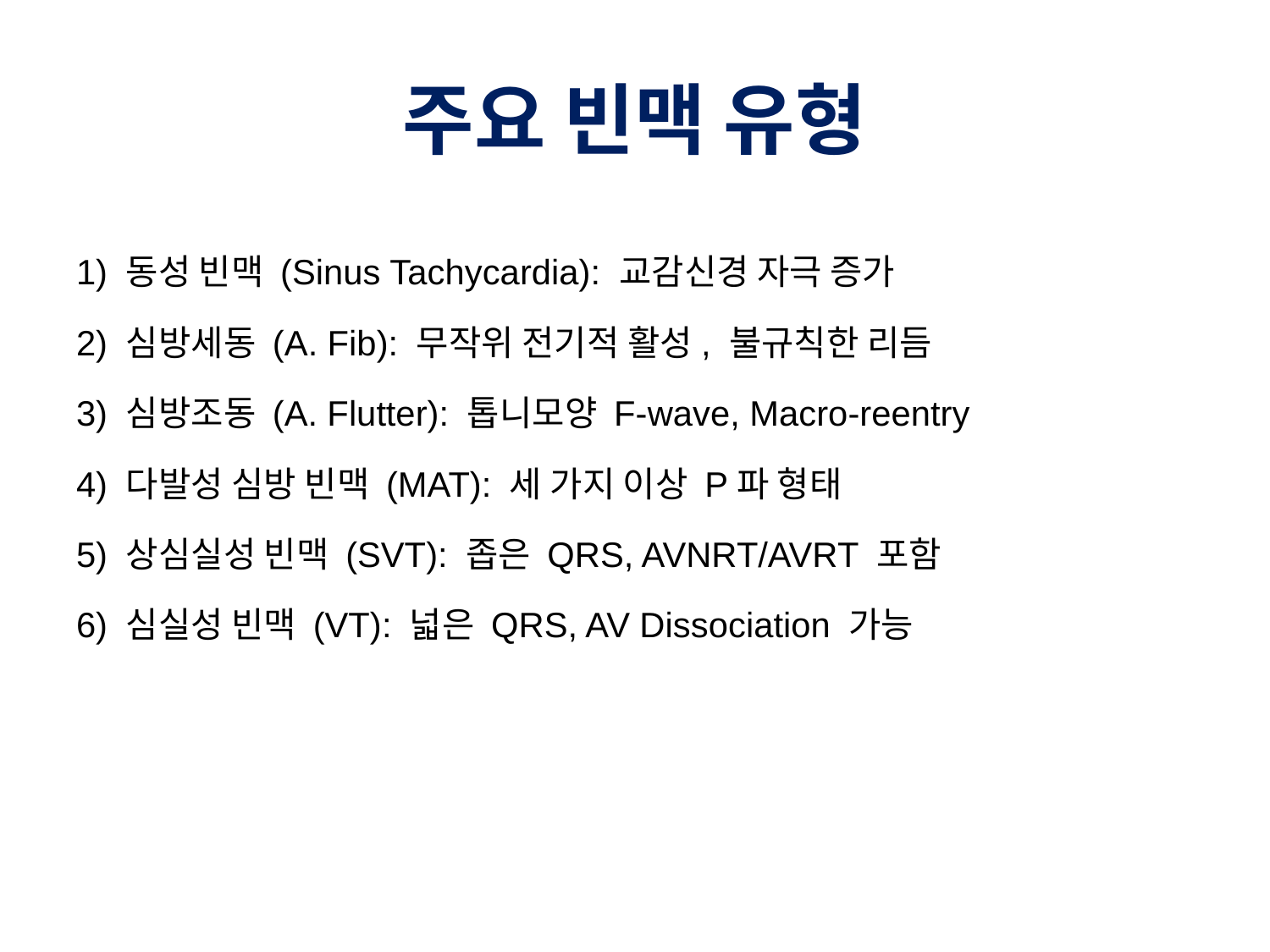

# 주요 빈맥 유형
1) 동성 빈맥 (Sinus Tachycardia): 교감신경 자극 증가
2) 심방세동 (A. Fib): 무작위 전기적 활성, 불규칙한 리듬
3) 심방조동 (A. Flutter): 톱니모양 F-wave, Macro-reentry
4) 다발성 심방 빈맥 (MAT): 세 가지 이상 P파 형태
5) 상심실성 빈맥 (SVT): 좁은 QRS, AVNRT/AVRT 포함
6) 심실성 빈맥 (VT): 넓은 QRS, AV Dissociation 가능